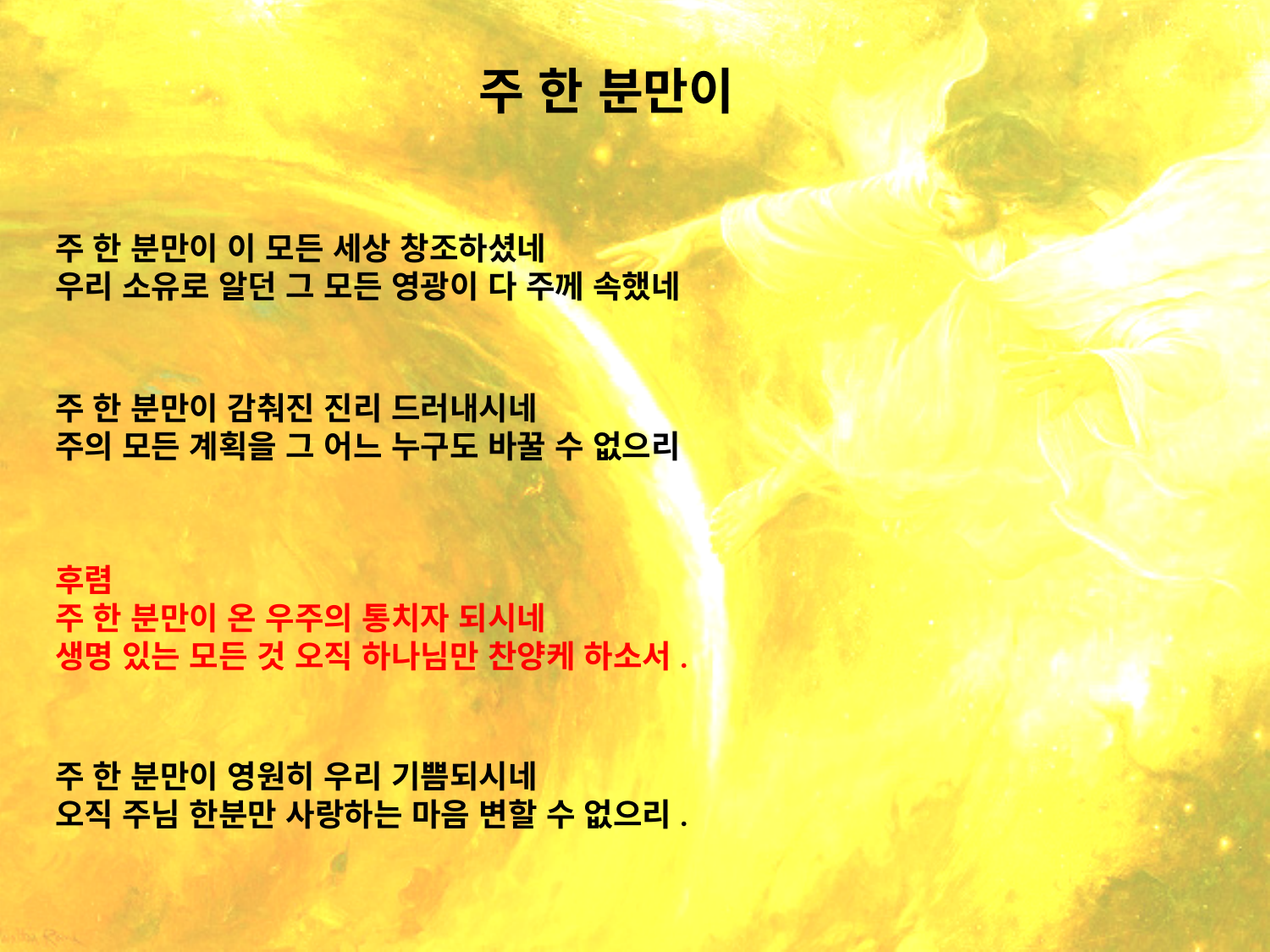

# 주 한 분만이
주 한 분만이 이 모든 세상 창조하셨네
우리 소유로 알던 그 모든 영광이 다 주께 속했네

주 한 분만이 감춰진 진리 드러내시네
주의 모든 계획을 그 어느 누구도 바꿀 수 없으리

후렴
주 한 분만이 온 우주의 통치자 되시네
생명 있는 모든 것 오직 하나님만 찬양케 하소서.
주 한 분만이 영원히 우리 기쁨되시네
오직 주님 한분만 사랑하는 마음 변할 수 없으리.